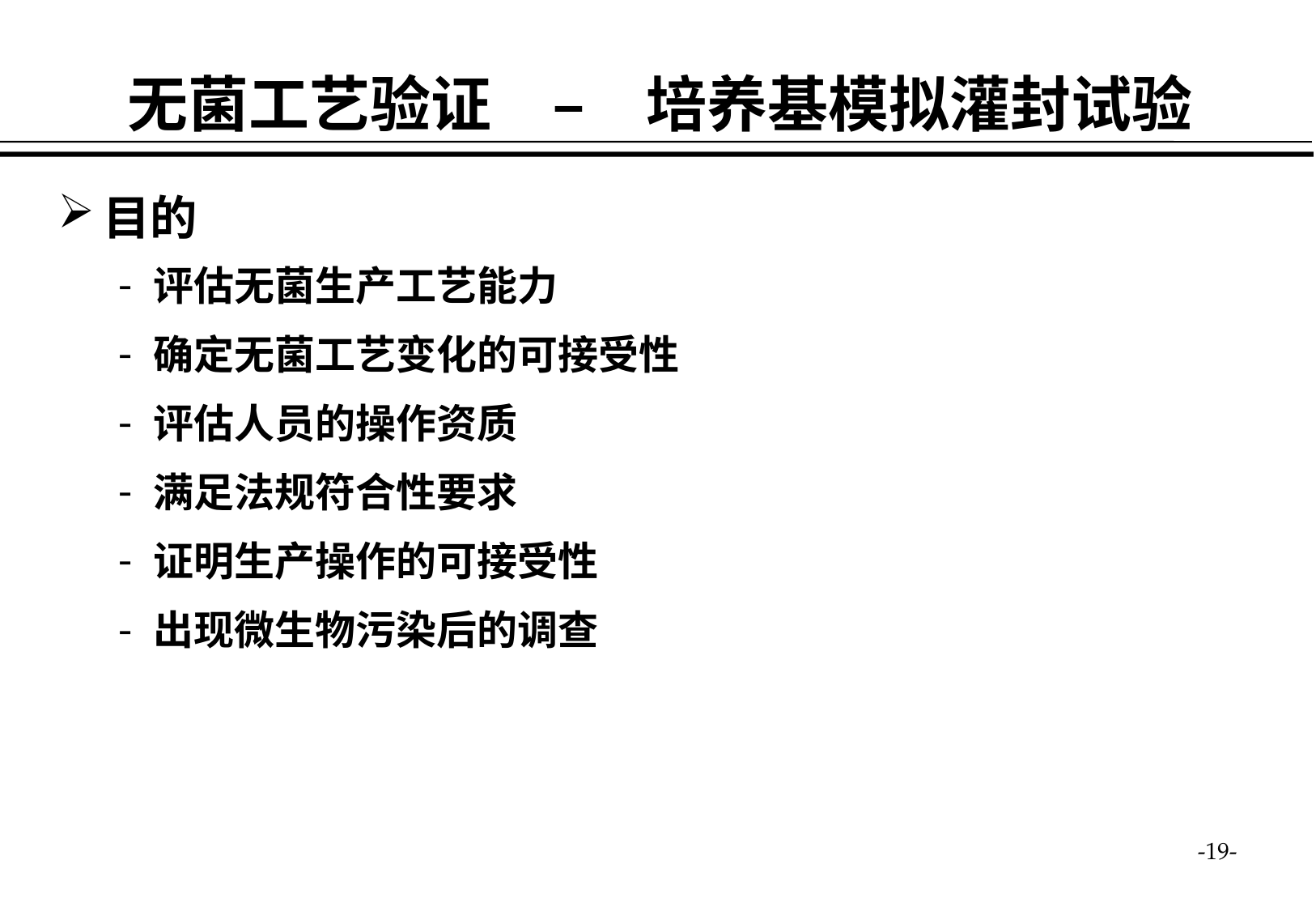

无菌工艺验证　–　培养基模拟灌封试验
目的
评估无菌生产工艺能力
确定无菌工艺变化的可接受性
评估人员的操作资质
满足法规符合性要求
证明生产操作的可接受性
出现微生物污染后的调查
-19-